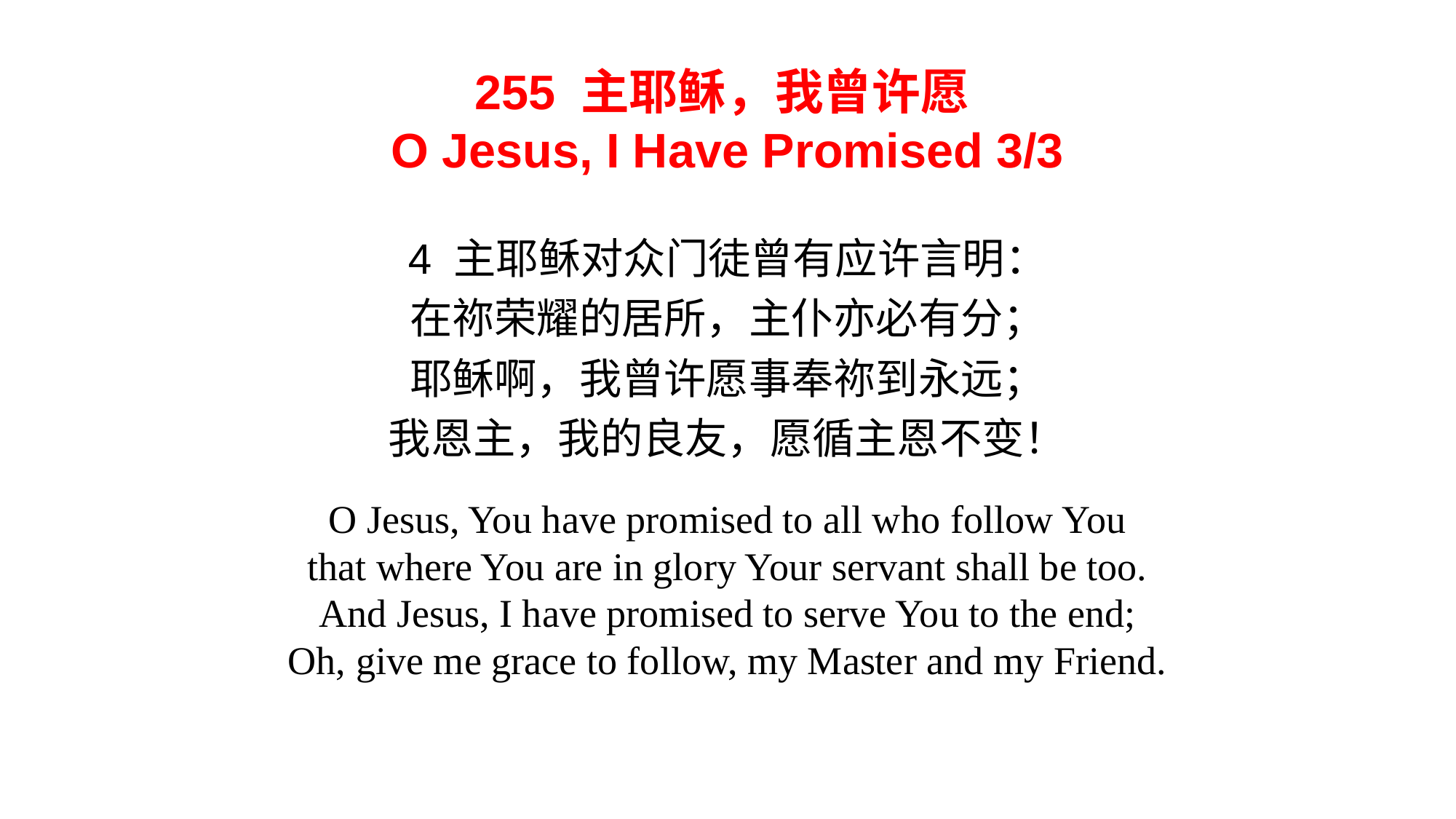

255 主耶稣，我曾许愿
O Jesus, I Have Promised 3/3
4 主耶稣对众门徒曾有应许言明：
在祢荣耀的居所，主仆亦必有分；
耶稣啊，我曾许愿事奉祢到永远；
我恩主，我的良友，愿循主恩不变！

O Jesus, You have promised to all who follow You
that where You are in glory Your servant shall be too.
And Jesus, I have promised to serve You to the end;
Oh, give me grace to follow, my Master and my Friend.